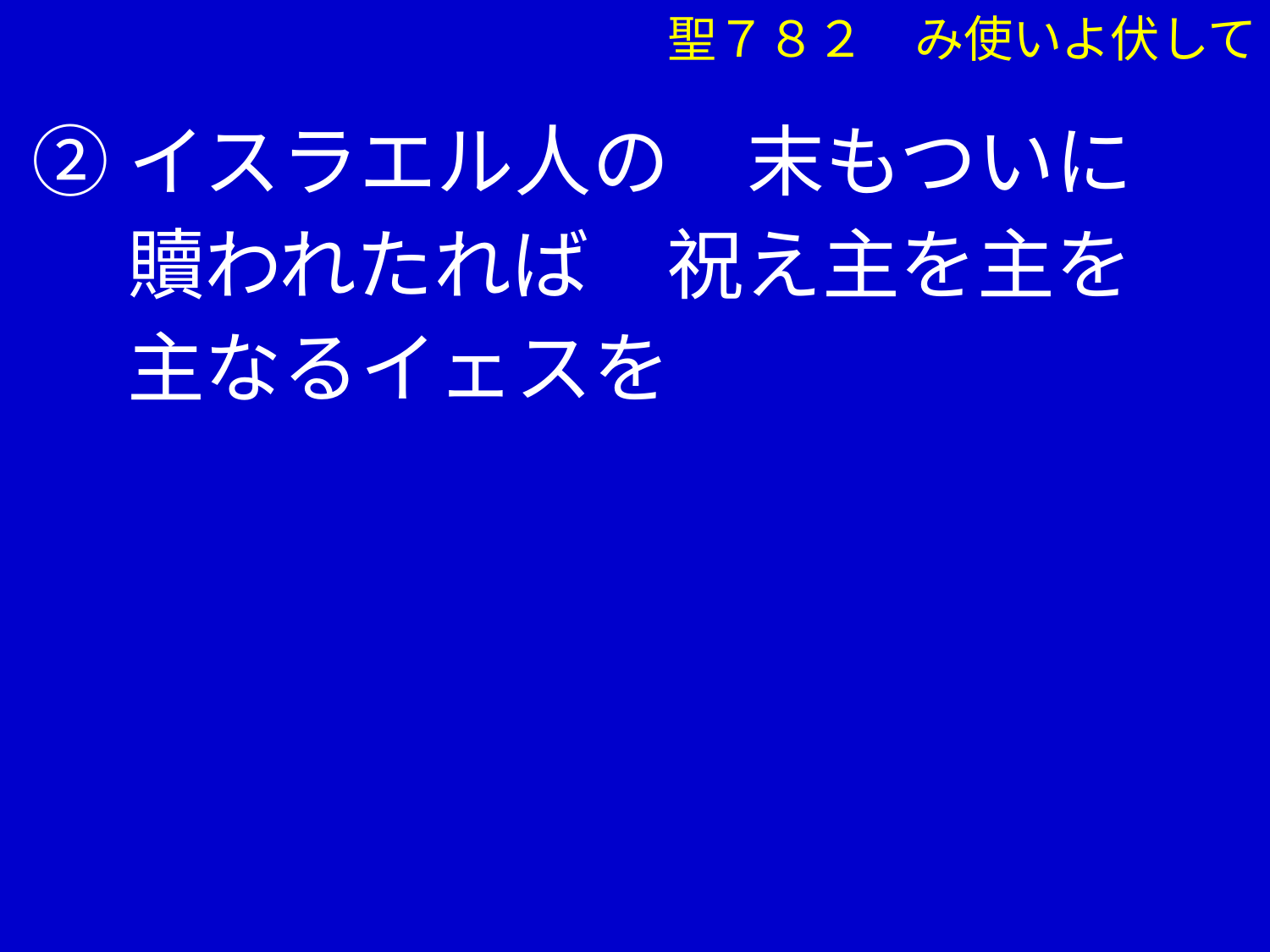

聖７８２　み使いよ伏して
②イスラエル人の　末もついに
　 贖われたれば　祝え主を主を
　 主なるイェスを